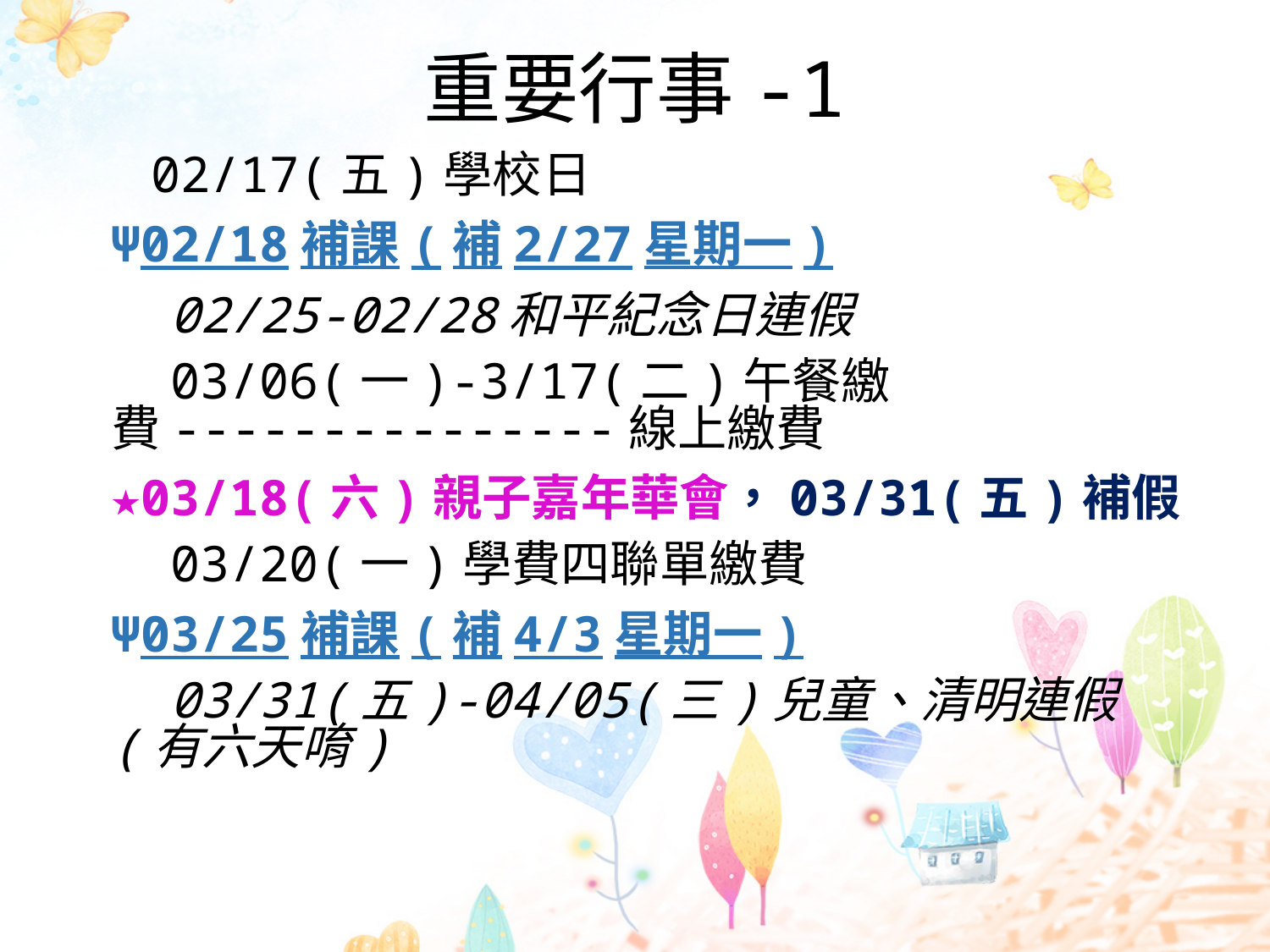

# 重要行事-1
  02/17(五)學校日
Ψ02/18補課(補2/27星期一)
  02/25-02/28和平紀念日連假
  03/06(一)-3/17(二)午餐繳費---------------線上繳費
★03/18(六)親子嘉年華會，03/31(五)補假
  03/20(一)學費四聯單繳費
Ψ03/25補課(補4/3星期一)
  03/31(五)-04/05(三)兒童、清明連假(有六天唷)